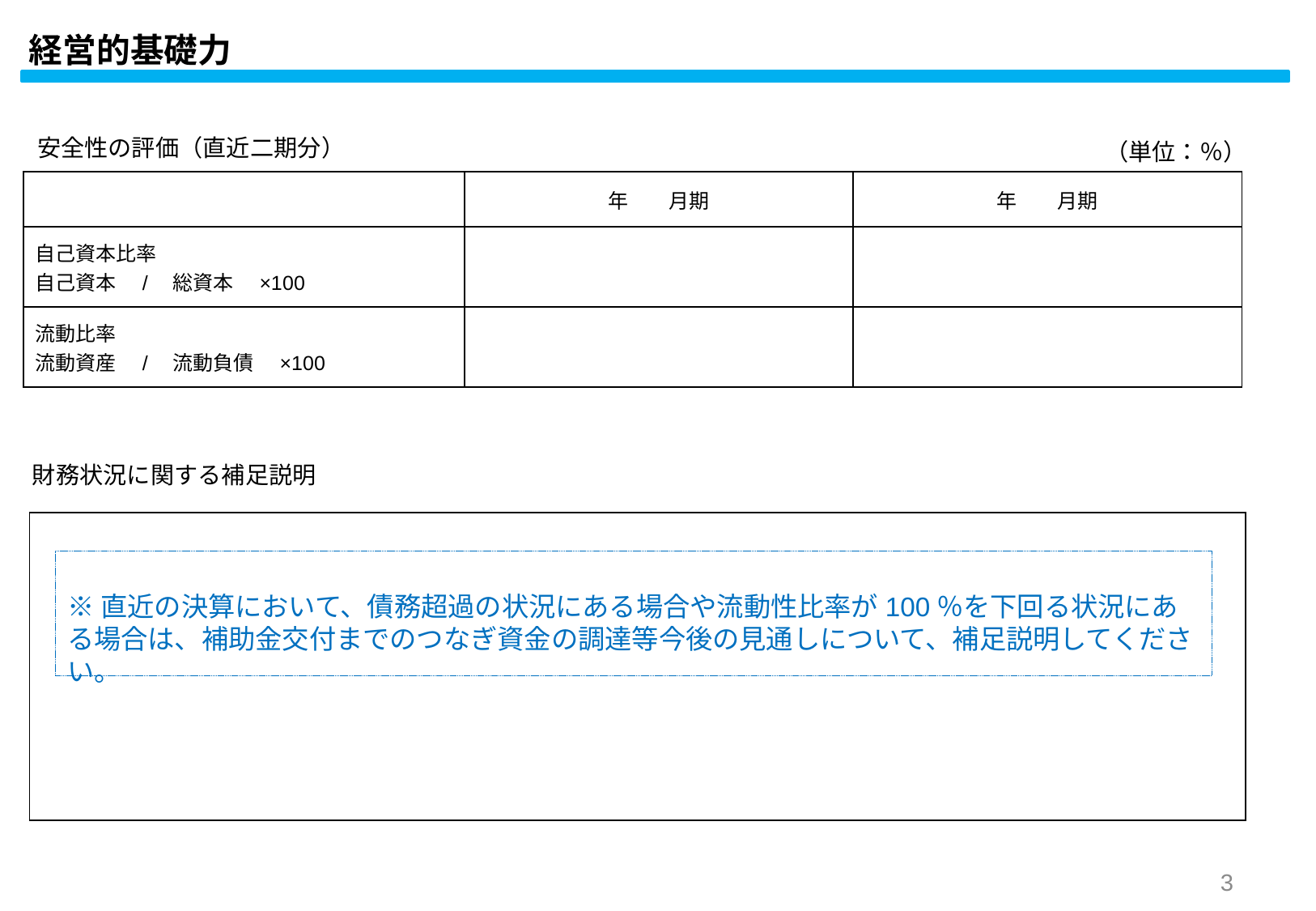

# 経営的基礎力
安全性の評価（直近二期分）
（単位：％）
|  | 年　　月期 | 年　　月期 |
| --- | --- | --- |
| 自己資本比率 自己資本　/　総資本　×100 |  |  |
| 流動比率 流動資産　/　流動負債　×100 |  |  |
財務状況に関する補足説明
|  |
| --- |

※直近の決算において、債務超過の状況にある場合や流動性比率が100％を下回る状況にある場合は、補助金交付までのつなぎ資金の調達等今後の見通しについて、補足説明してください。

3